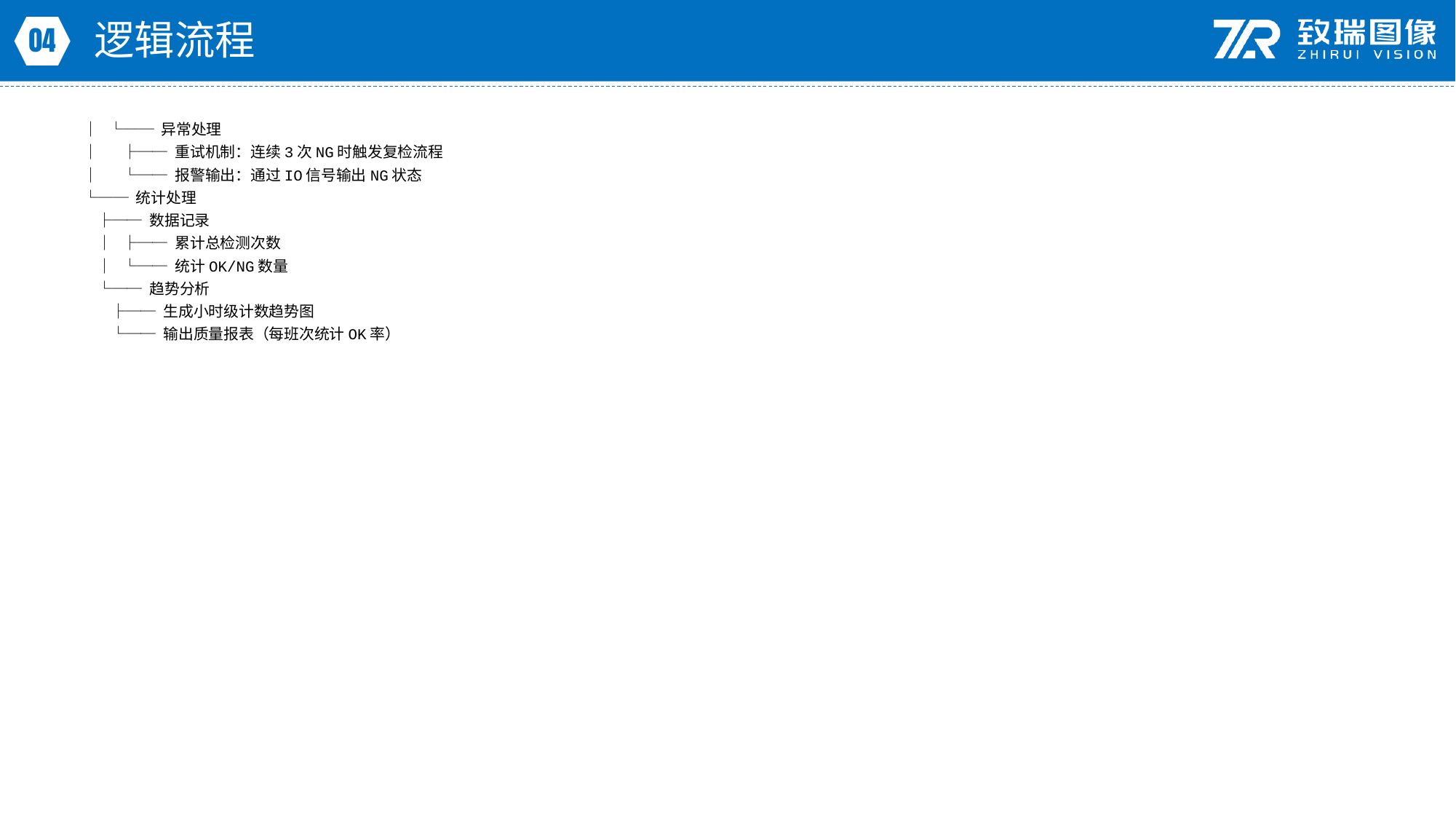

逻辑流程
04

│   └── 异常处理
│       ├── 重试机制：连续3次NG时触发复检流程
│       └── 报警输出：通过IO信号输出NG状态
└── 统计处理
    ├── 数据记录
    │   ├── 累计总检测次数
    │   └── 统计OK/NG数量
    └── 趋势分析
        ├── 生成小时级计数趋势图
        └── 输出质量报表（每班次统计OK率）